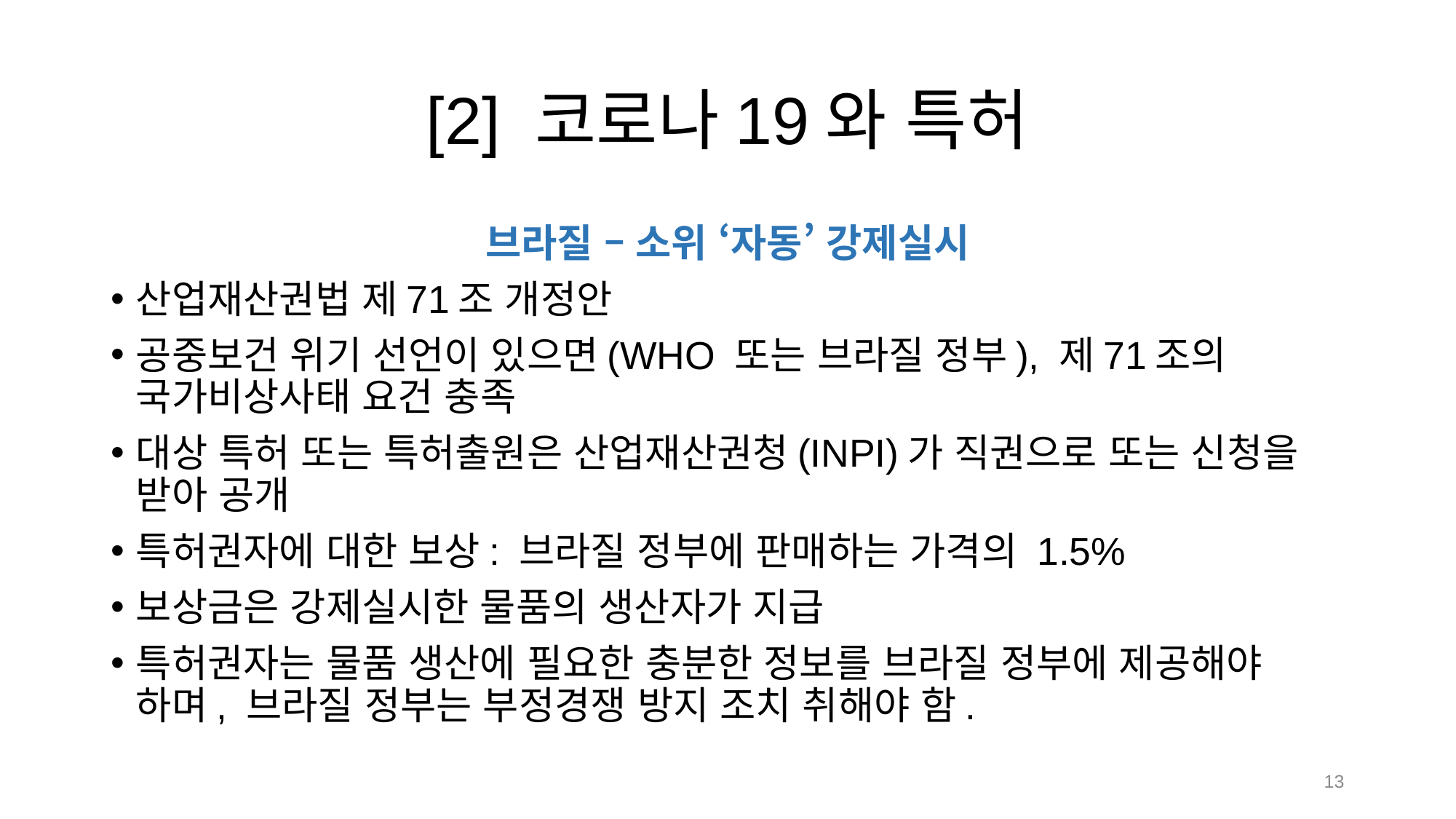

# [2] 코로나19와 특허
브라질 – 소위 ‘자동’ 강제실시
산업재산권법 제71조 개정안
공중보건 위기 선언이 있으면(WHO 또는 브라질 정부), 제71조의 국가비상사태 요건 충족
대상 특허 또는 특허출원은 산업재산권청(INPI)가 직권으로 또는 신청을 받아 공개
특허권자에 대한 보상: 브라질 정부에 판매하는 가격의 1.5%
보상금은 강제실시한 물품의 생산자가 지급
특허권자는 물품 생산에 필요한 충분한 정보를 브라질 정부에 제공해야 하며, 브라질 정부는 부정경쟁 방지 조치 취해야 함.
13